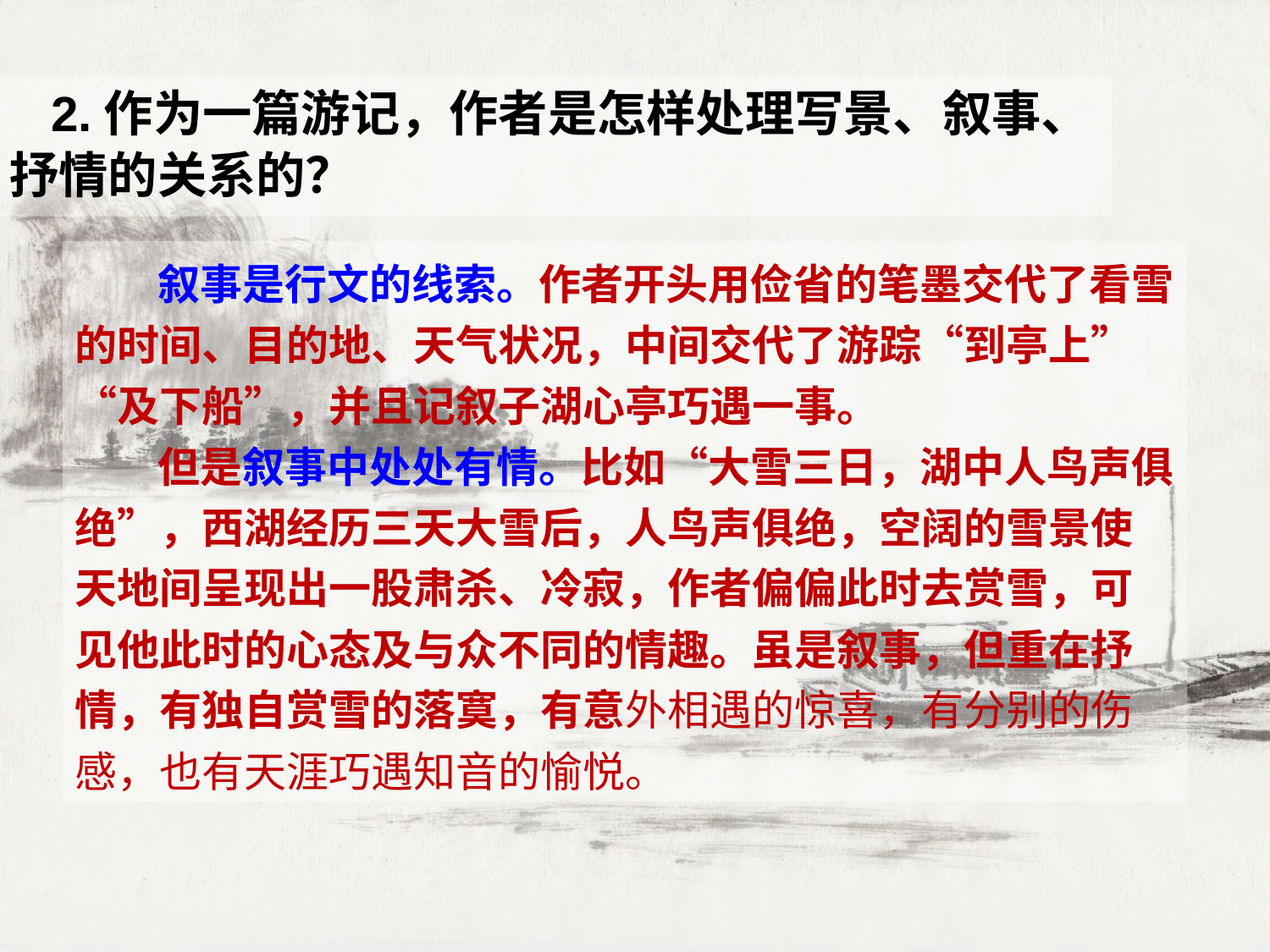

2.作为一篇游记，作者是怎样处理写景、叙事、抒情的关系的？
叙事是行文的线索。作者开头用俭省的笔墨交代了看雪的时间、目的地、天气状况，中间交代了游踪“到亭上”“及下船”，并且记叙子湖心亭巧遇一事。
但是叙事中处处有情。比如“大雪三日，湖中人鸟声俱绝”，西湖经历三天大雪后，人鸟声俱绝，空阔的雪景使天地间呈现出一股肃杀、冷寂，作者偏偏此时去赏雪，可见他此时的心态及与众不同的情趣。虽是叙事，但重在抒情，有独自赏雪的落寞，有意外相遇的惊喜，有分别的伤感，也有天涯巧遇知音的愉悦。